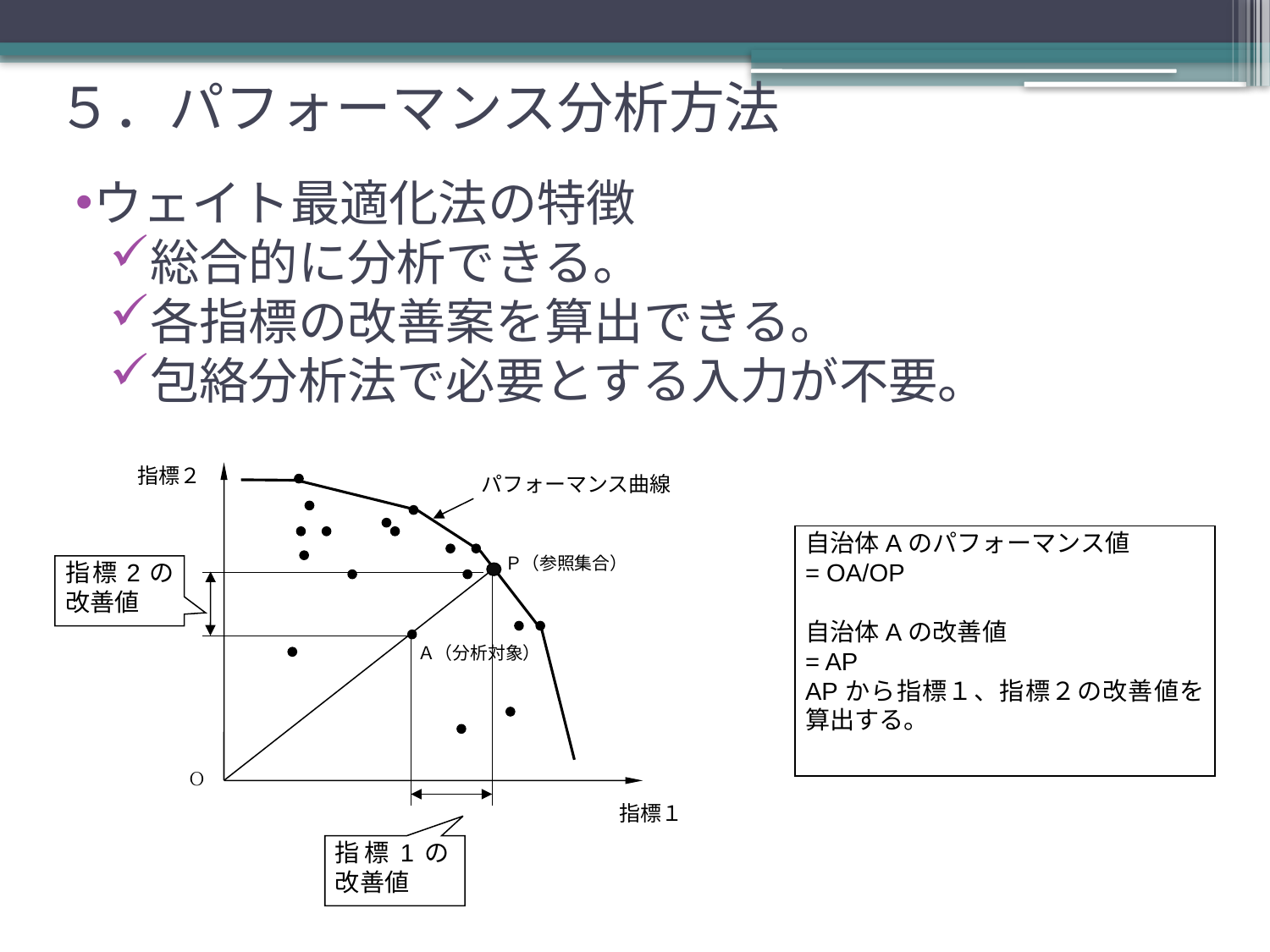

# ５．パフォーマンス分析方法
ウェイト最適化法の特徴
総合的に分析できる。
各指標の改善案を算出できる。
包絡分析法で必要とする入力が不要。
指標２

パフォーマンス曲線

Ｐ（参照集合）

Ａ（分析対象）

Ｏ

指標１
自治体Aのパフォーマンス値
= OA/OP

自治体Aの改善値
= AP
APから指標１、指標２の改善値を算出する。
指標2の改善値
指標1の
改善値